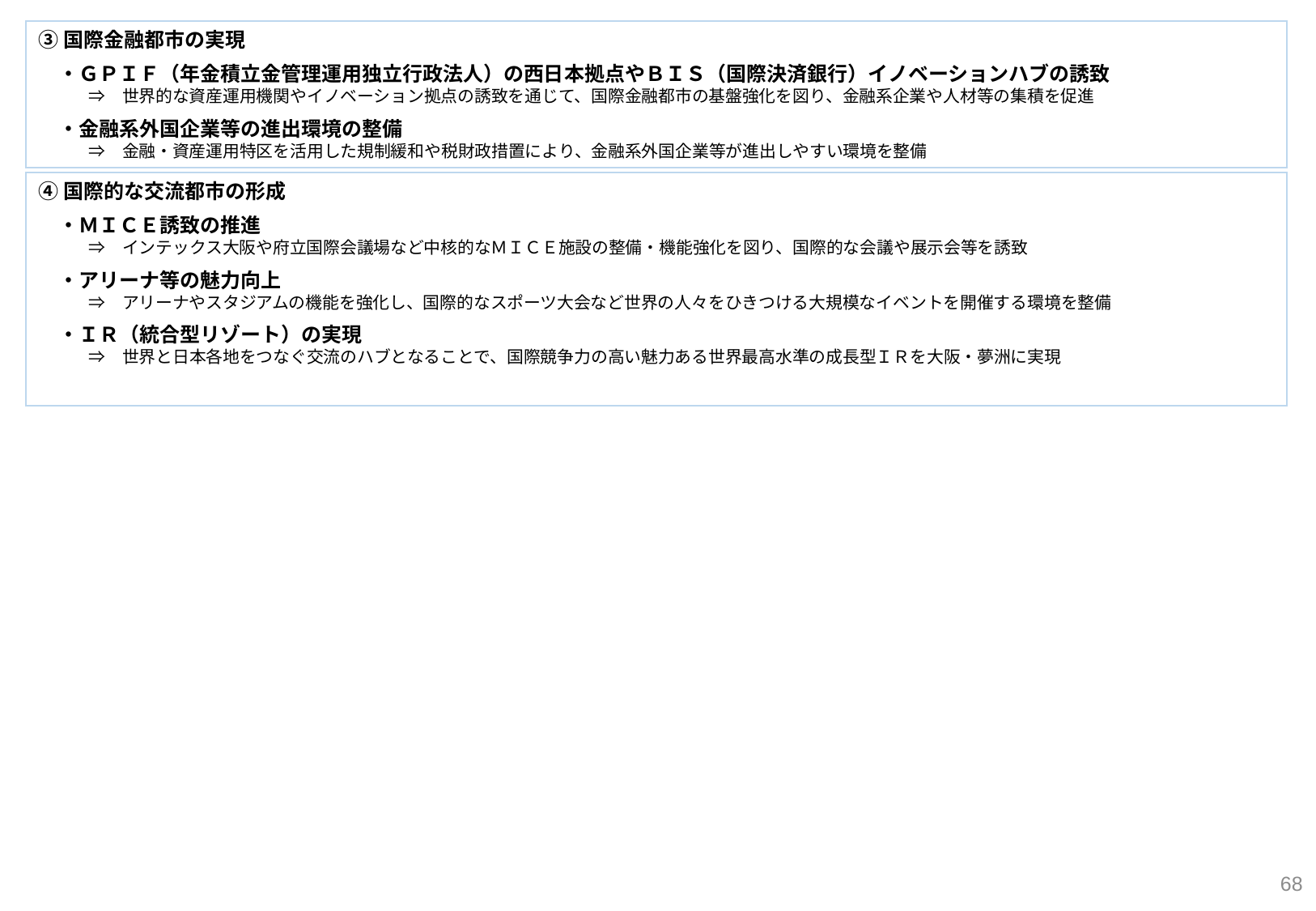

③国際金融都市の実現
　・ＧＰＩＦ（年金積立金管理運用独立行政法人）の西日本拠点やＢＩＳ（国際決済銀行）イノベーションハブの誘致
　　　⇒　世界的な資産運用機関やイノベーション拠点の誘致を通じて、国際金融都市の基盤強化を図り、金融系企業や人材等の集積を促進
　・金融系外国企業等の進出環境の整備
　　　⇒　金融・資産運用特区を活用した規制緩和や税財政措置により、金融系外国企業等が進出しやすい環境を整備
④国際的な交流都市の形成
　・ＭＩＣＥ誘致の推進
　　　⇒　インテックス大阪や府立国際会議場など中核的なＭＩＣＥ施設の整備・機能強化を図り、国際的な会議や展示会等を誘致
　・アリーナ等の魅力向上
　　　⇒　アリーナやスタジアムの機能を強化し、国際的なスポーツ大会など世界の人々をひきつける大規模なイベントを開催する環境を整備
　・ＩＲ（統合型リゾート）の実現
　　　⇒　世界と日本各地をつなぐ交流のハブとなることで、国際競争力の高い魅力ある世界最高水準の成長型ＩＲを大阪・夢洲に実現

68